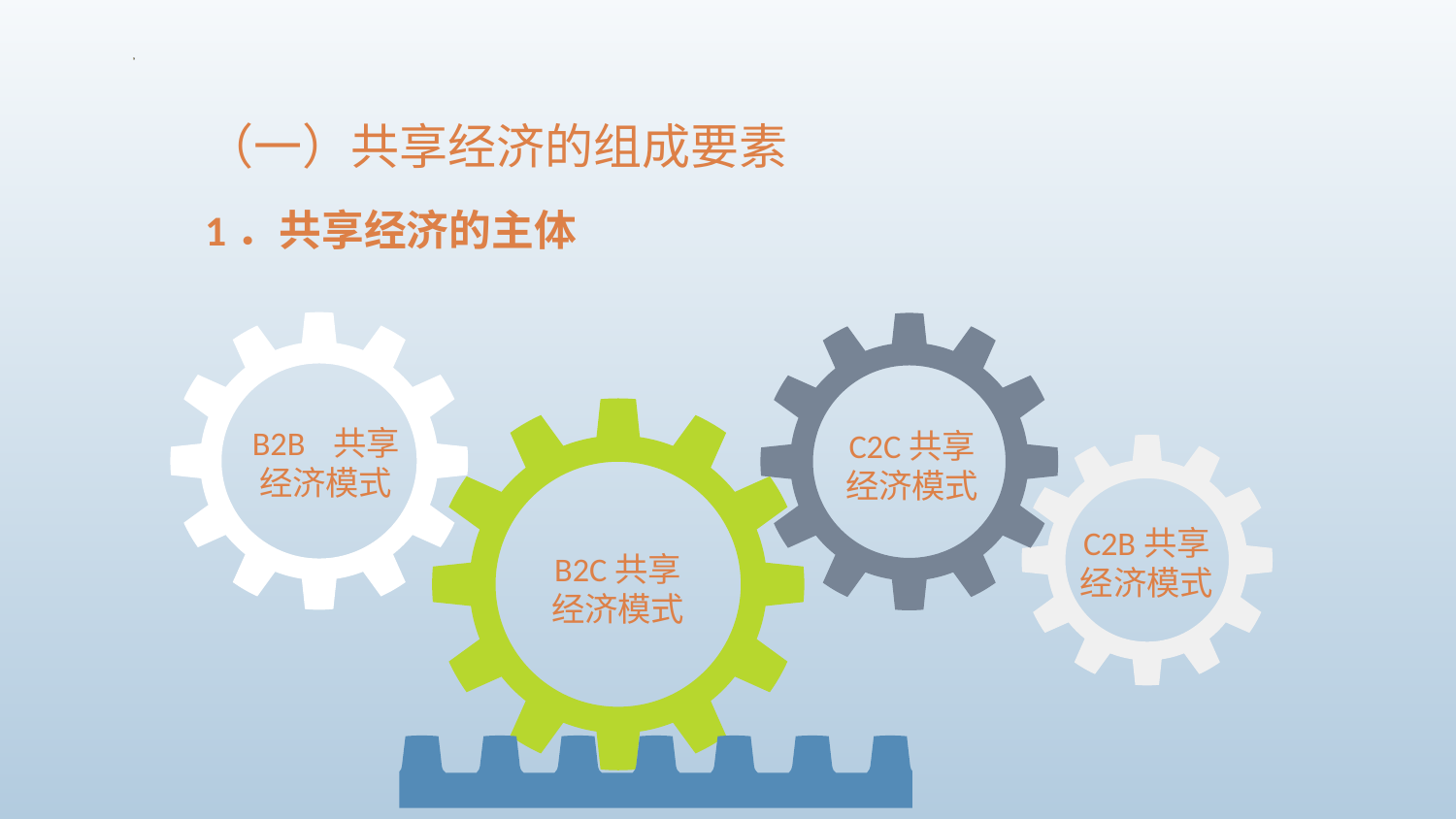

（一）共享经济的组成要素
1．共享经济的主体

B2B 共享经济模式
C2C共享
经济模式

C2B共享
经济模式
B2C共享
经济模式